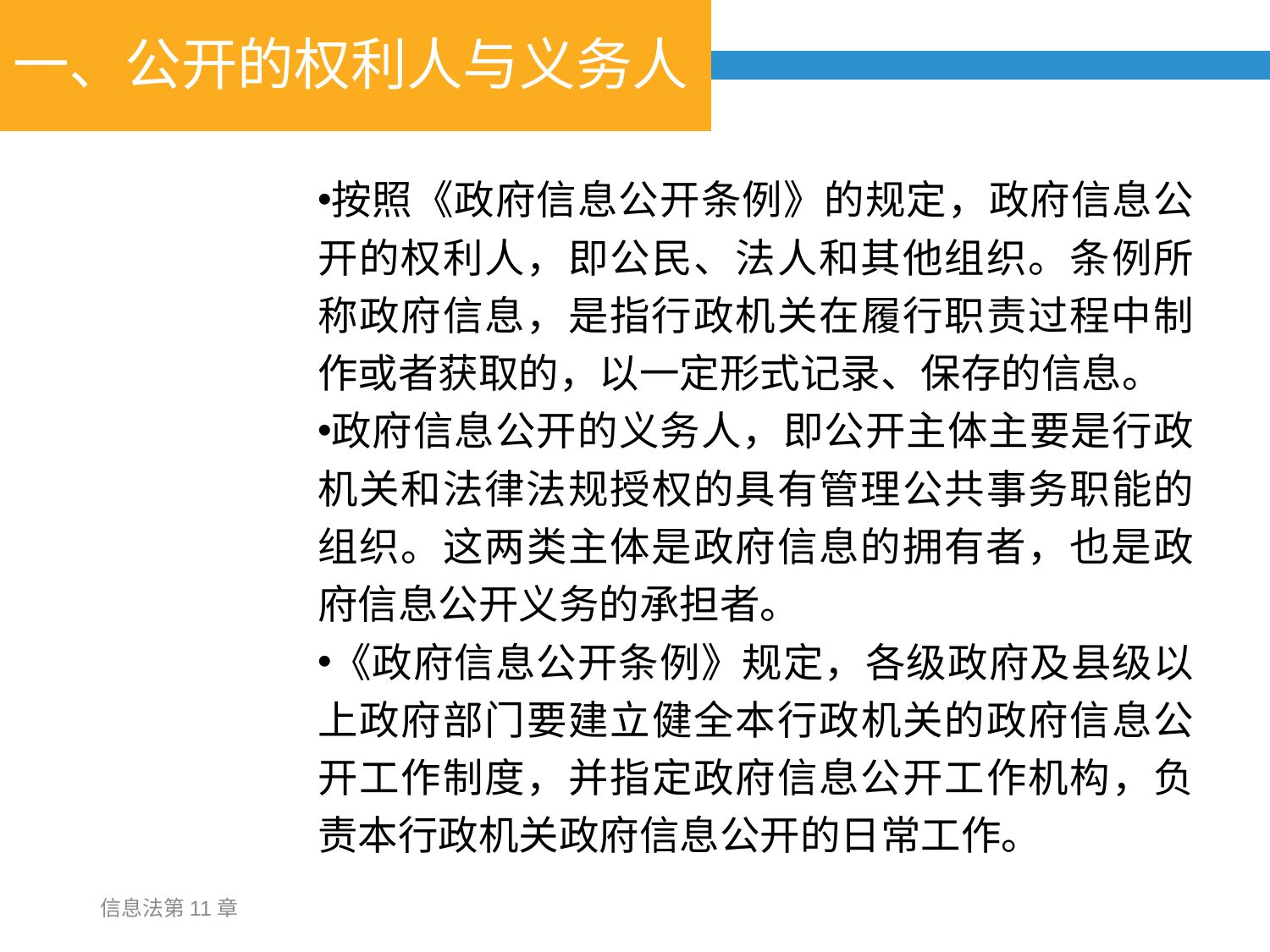

# 一、公开的权利人与义务人
按照《政府信息公开条例》的规定，政府信息公开的权利人，即公民、法人和其他组织。条例所称政府信息，是指行政机关在履行职责过程中制作或者获取的，以一定形式记录、保存的信息。
政府信息公开的义务人，即公开主体主要是行政机关和法律法规授权的具有管理公共事务职能的组织。这两类主体是政府信息的拥有者，也是政府信息公开义务的承担者。
《政府信息公开条例》规定，各级政府及县级以上政府部门要建立健全本行政机关的政府信息公开工作制度，并指定政府信息公开工作机构，负责本行政机关政府信息公开的日常工作。
信息法第11章